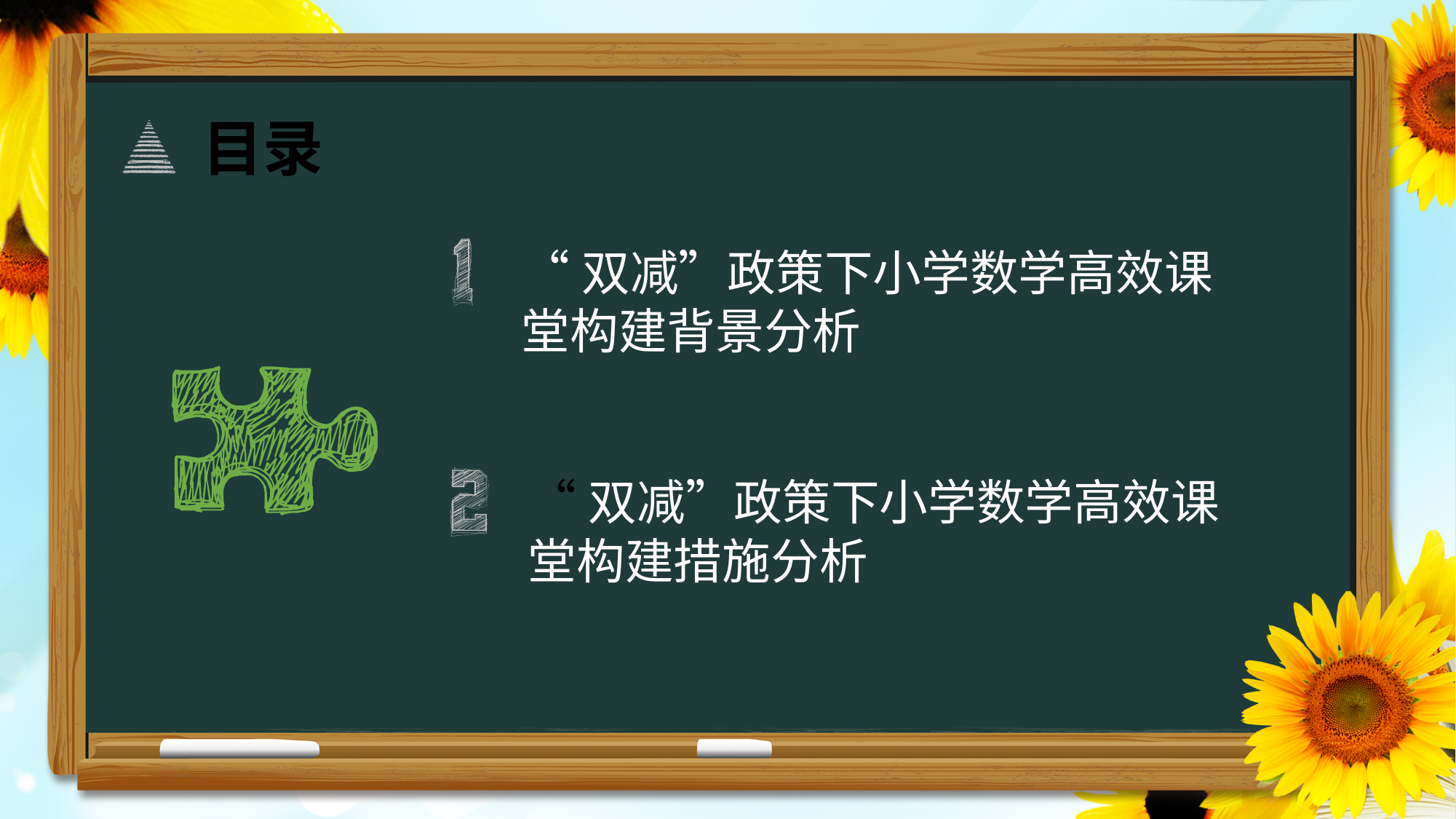

目录

“双减”政策下小学数学高效课堂构建背景分析

“双减”政策下小学数学高效课堂构建措施分析